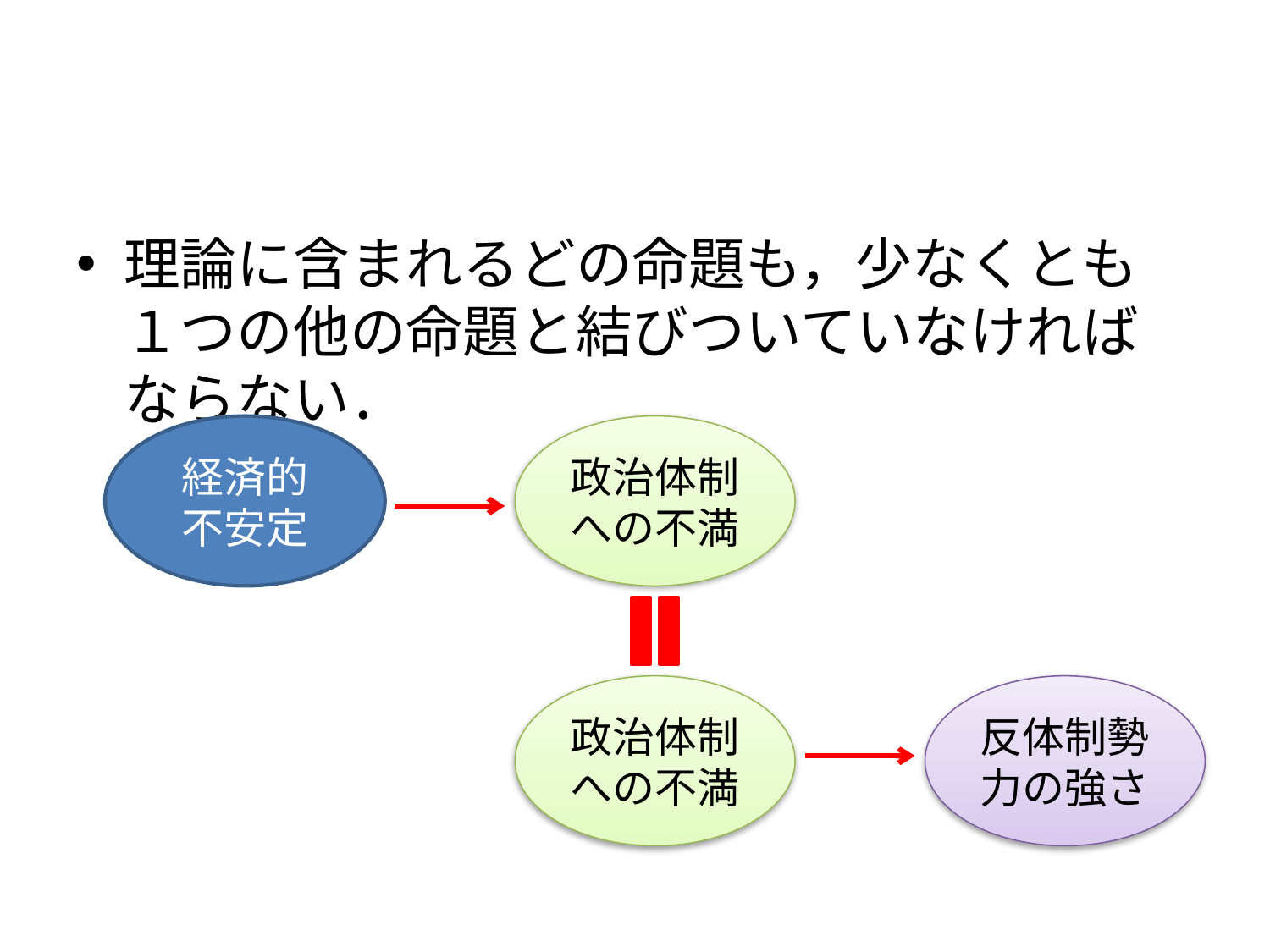

#
理論に含まれるどの命題も，少なくとも１つの他の命題と結びついていなければならない．
経済的
不安定
政治体制への不満

政治体制への不満
反体制勢力の強さ